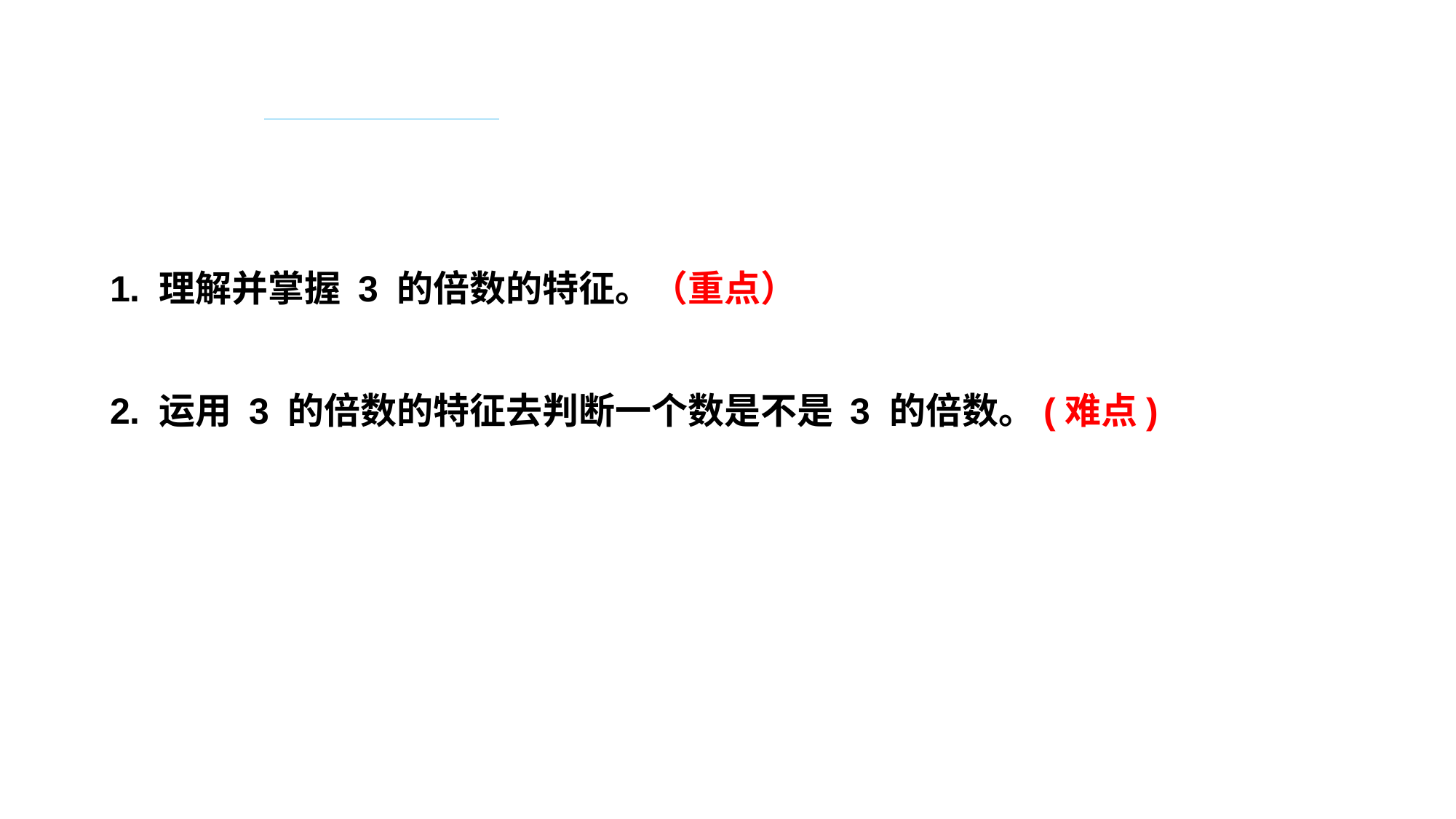

学习目标
1. 理解并掌握 3 的倍数的特征。（重点）

2. 运用 3 的倍数的特征去判断一个数是不是 3 的倍数。(难点)